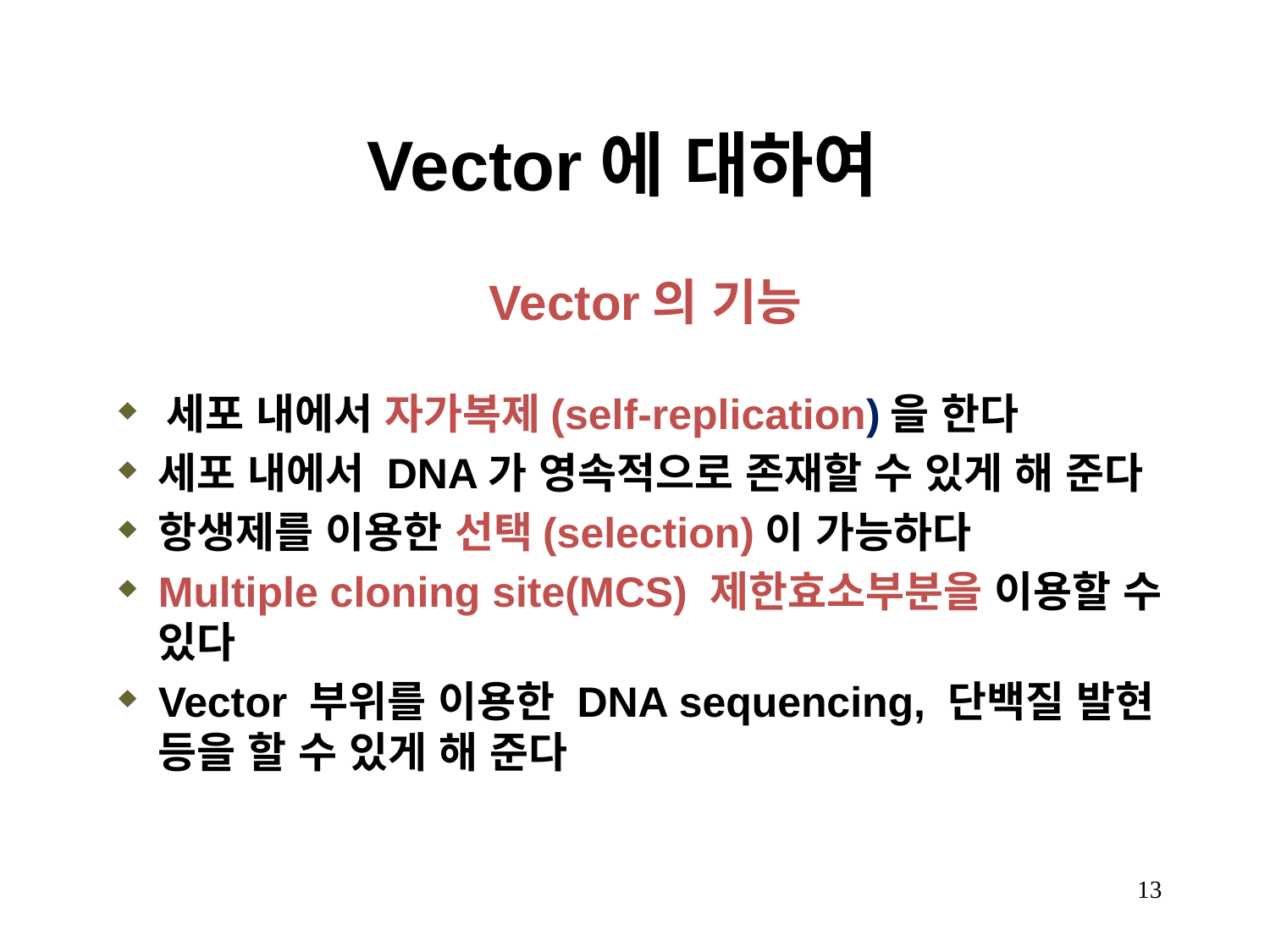

Vector에 대하여
Vector의 기능
세포 내에서 자가복제(self-replication)을 한다
세포 내에서 DNA가 영속적으로 존재할 수 있게 해 준다
항생제를 이용한 선택(selection)이 가능하다
Multiple cloning site(MCS) 제한효소부분을 이용할 수 있다
Vector 부위를 이용한 DNA sequencing, 단백질 발현 등을 할 수 있게 해 준다
13